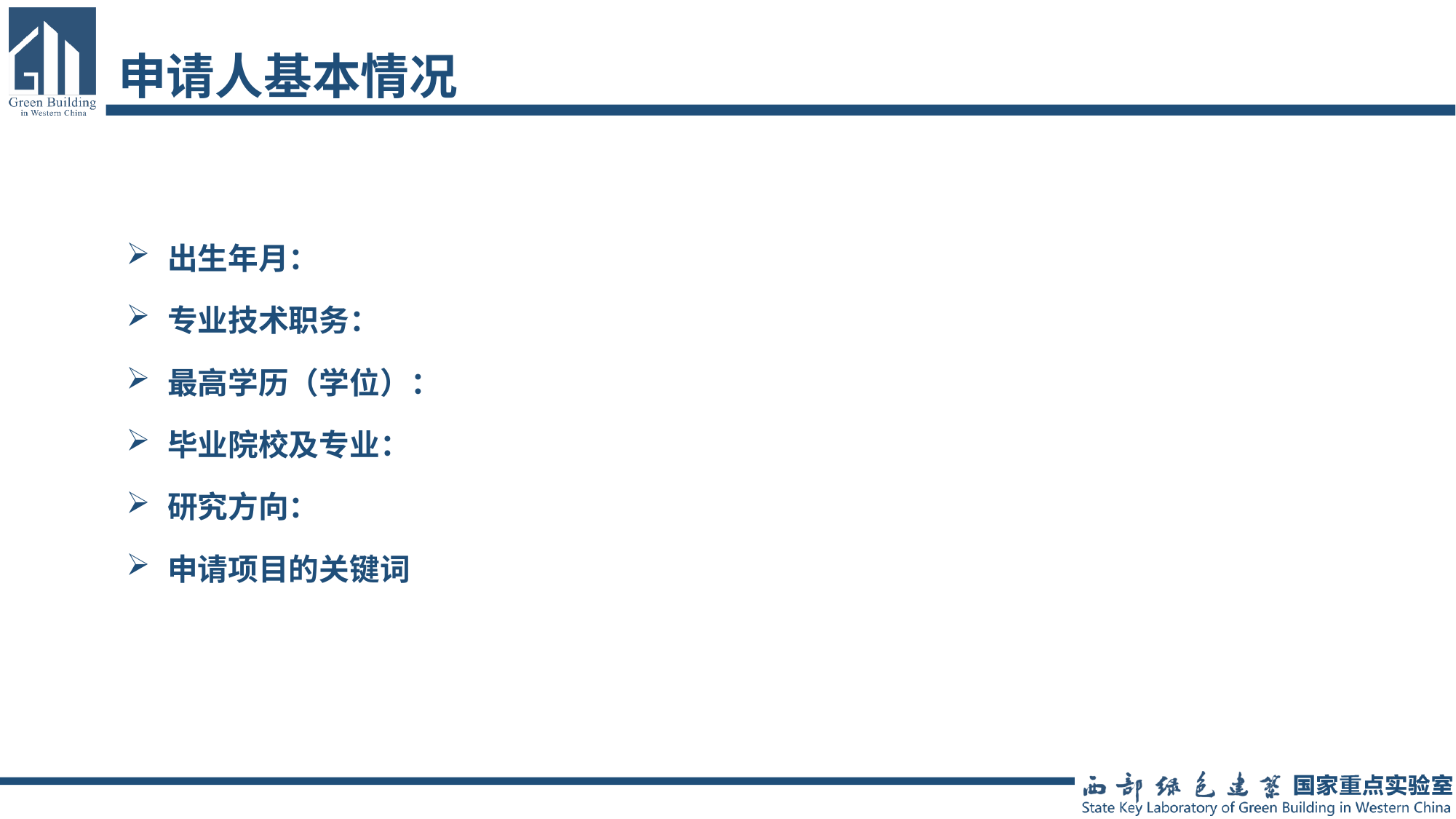

申请人基本情况
出生年月：
专业技术职务：
最高学历（学位）：
毕业院校及专业：
研究方向：
申请项目的关键词